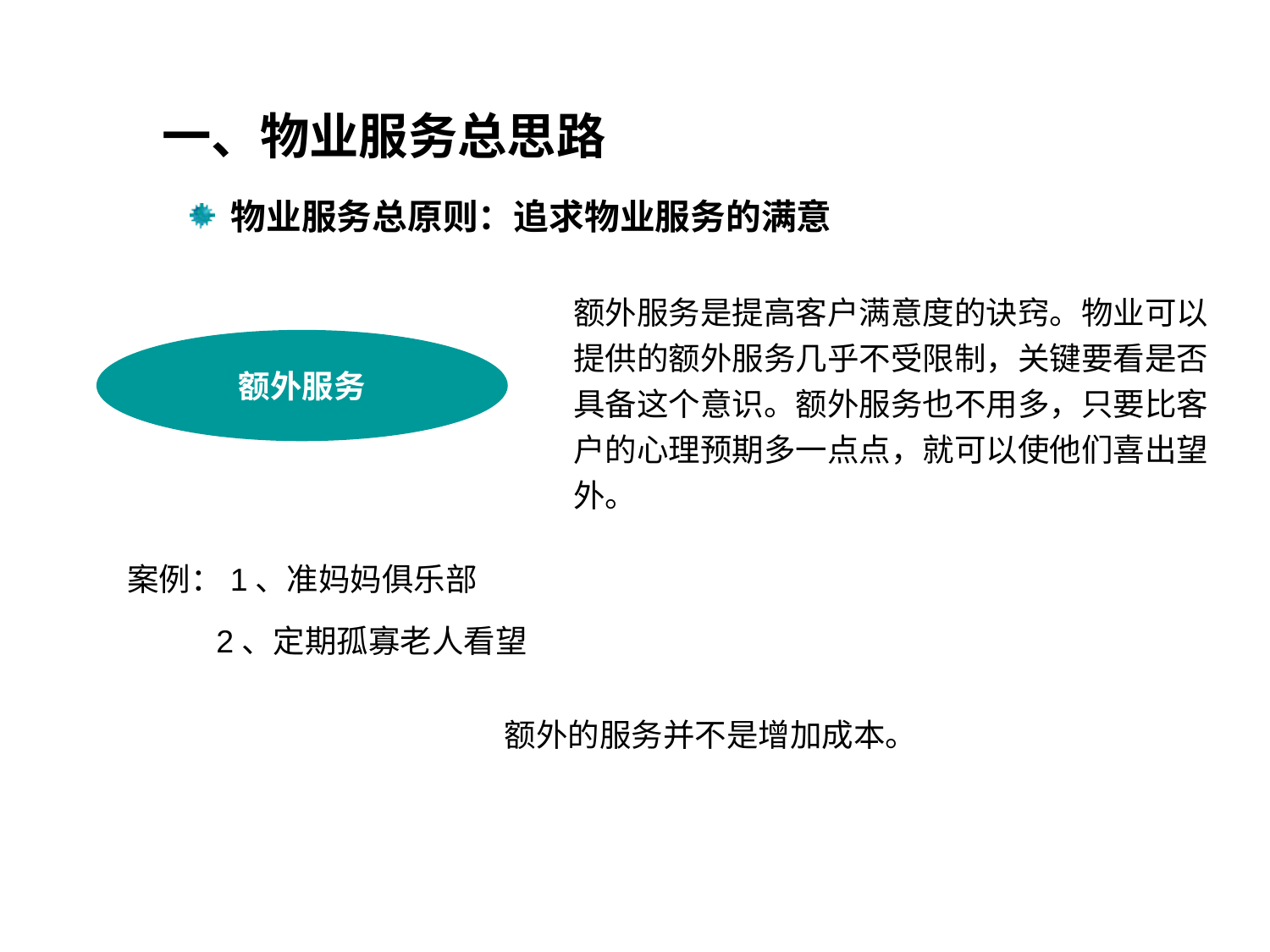

一、物业服务总思路
 物业服务总原则：追求物业服务的满意
额外服务是提高客户满意度的诀窍。物业可以提供的额外服务几乎不受限制，关键要看是否具备这个意识。额外服务也不用多，只要比客户的心理预期多一点点，就可以使他们喜出望外。
额外服务
案例：1、准妈妈俱乐部
          2、定期孤寡老人看望
额外的服务并不是增加成本。